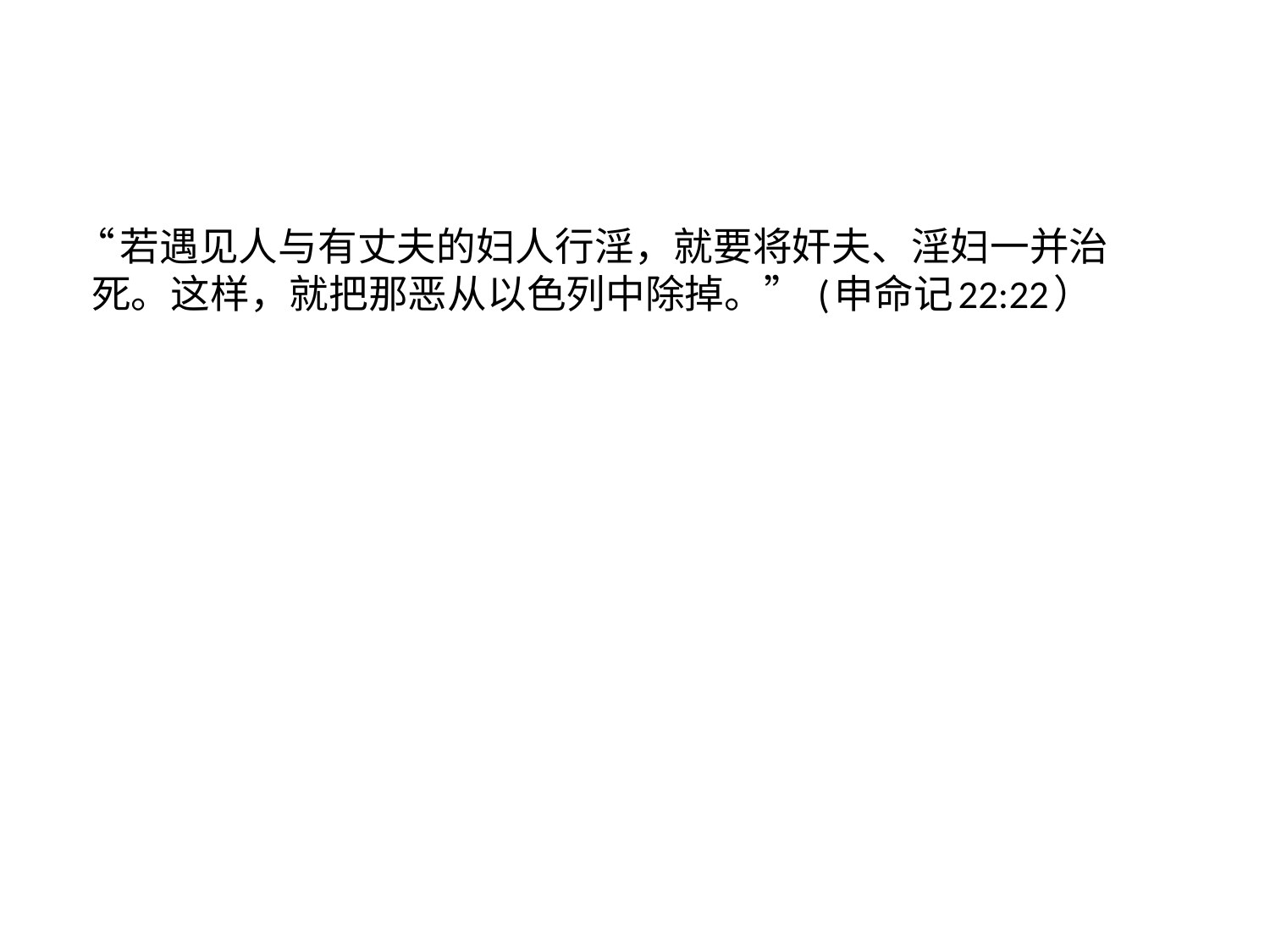

# “若遇见人与有丈夫的妇人行淫，就要将奸夫、淫妇一并治死。这样，就把那恶从以色列中除掉。” (申命记22:22）